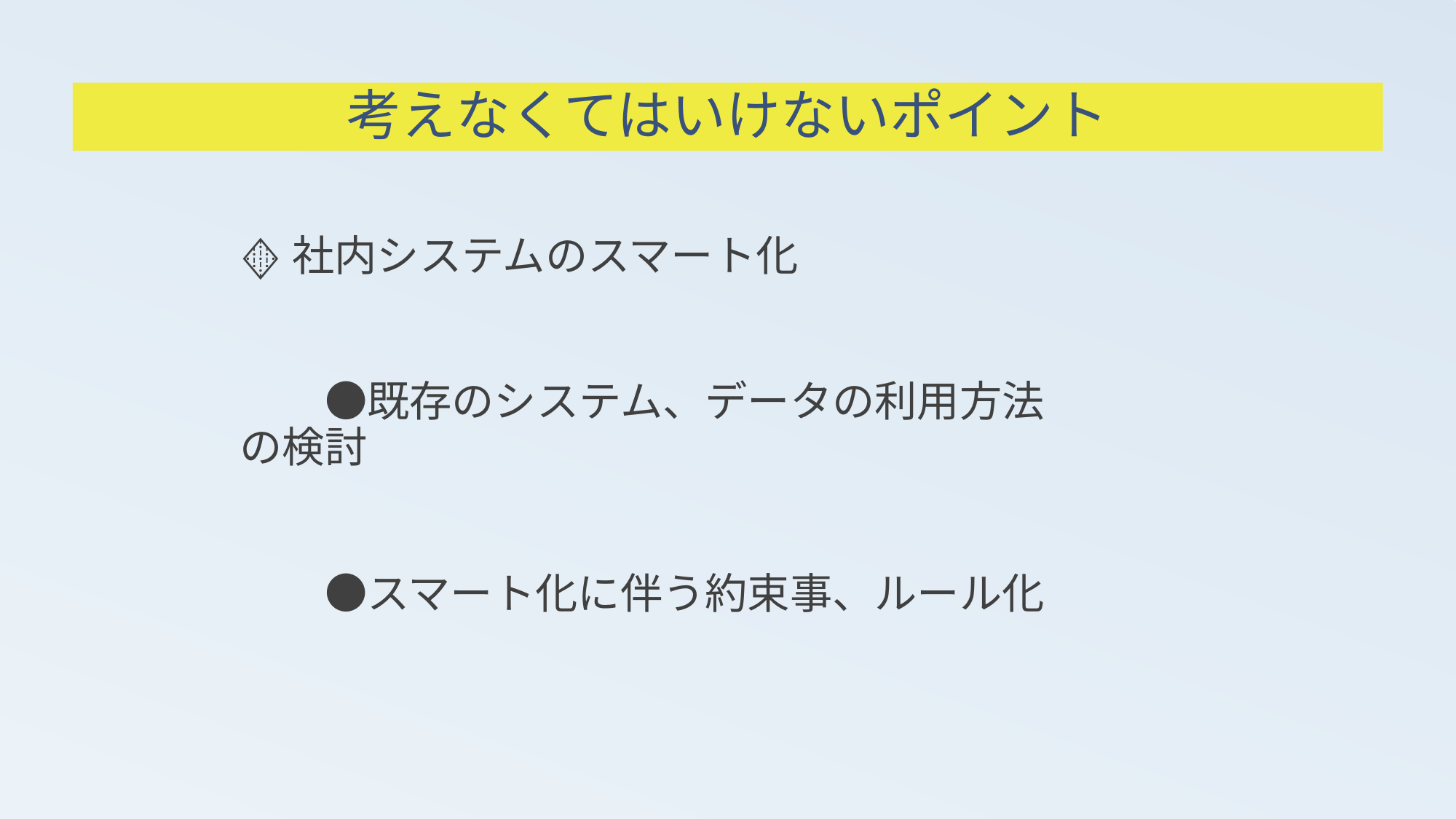

# 考えなくてはいけないポイント
🔶社内システムのスマート化

　　●既存のシステム、データの利用方法の検討

　　●スマート化に伴う約束事、ルール化